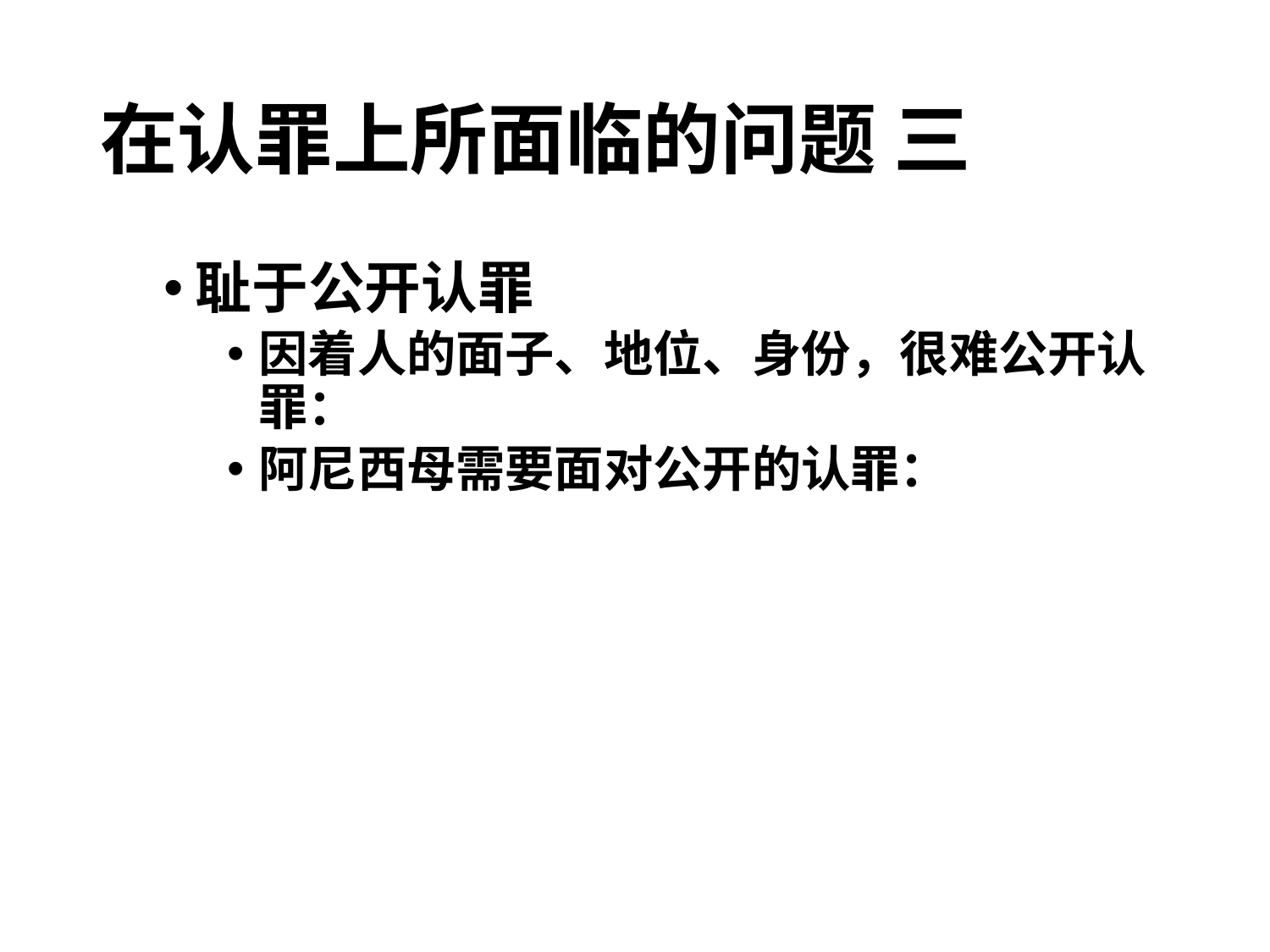

# 在认罪上所面临的问题 三
耻于公开认罪
因着人的面子、地位、身份，很难公开认罪：
阿尼西母需要面对公开的认罪：